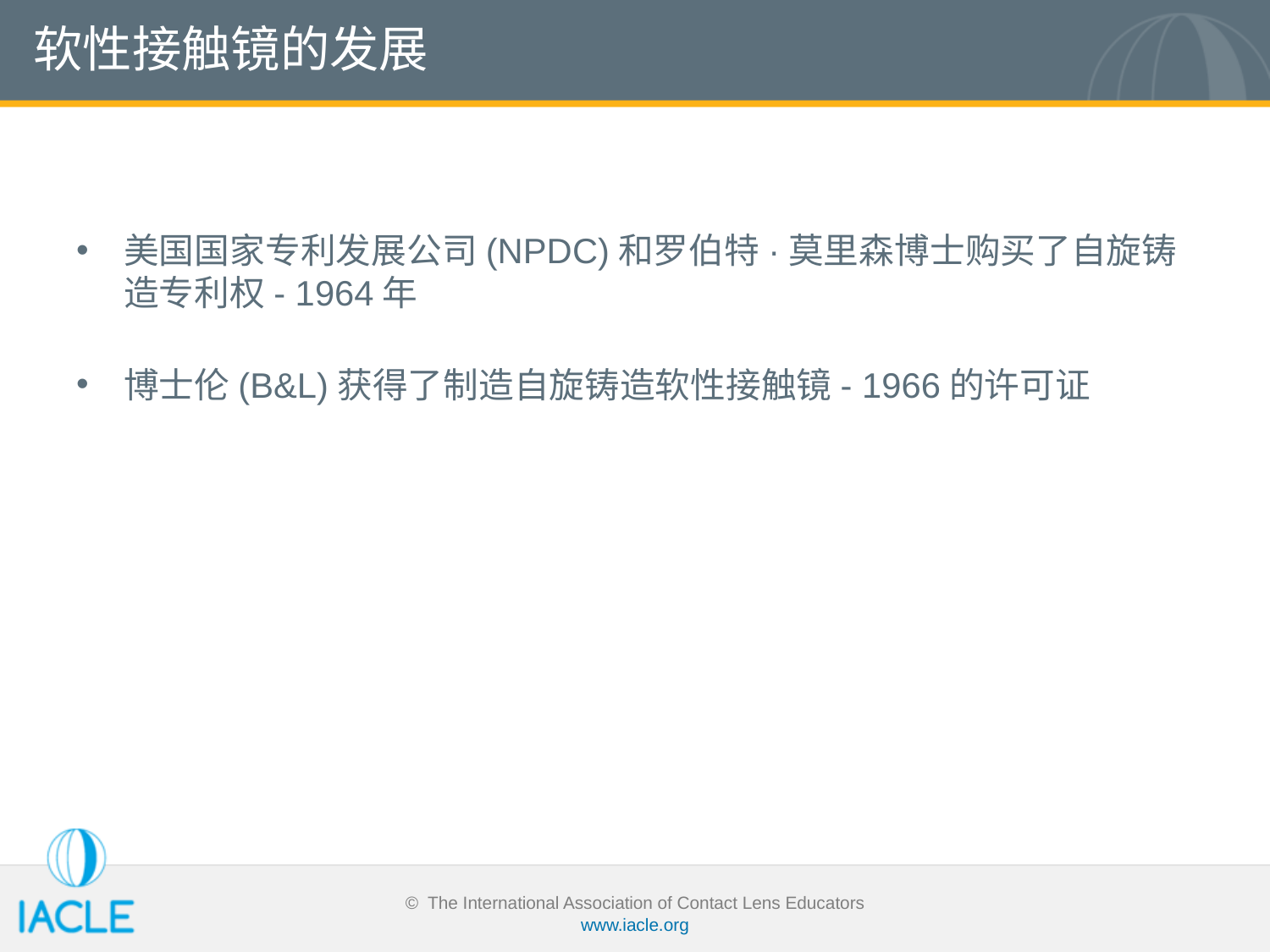

软性接触镜的发展
美国国家专利发展公司(NPDC)和罗伯特·莫里森博士购买了自旋铸造专利权- 1964年
博士伦(B&L)获得了制造自旋铸造软性接触镜- 1966的许可证